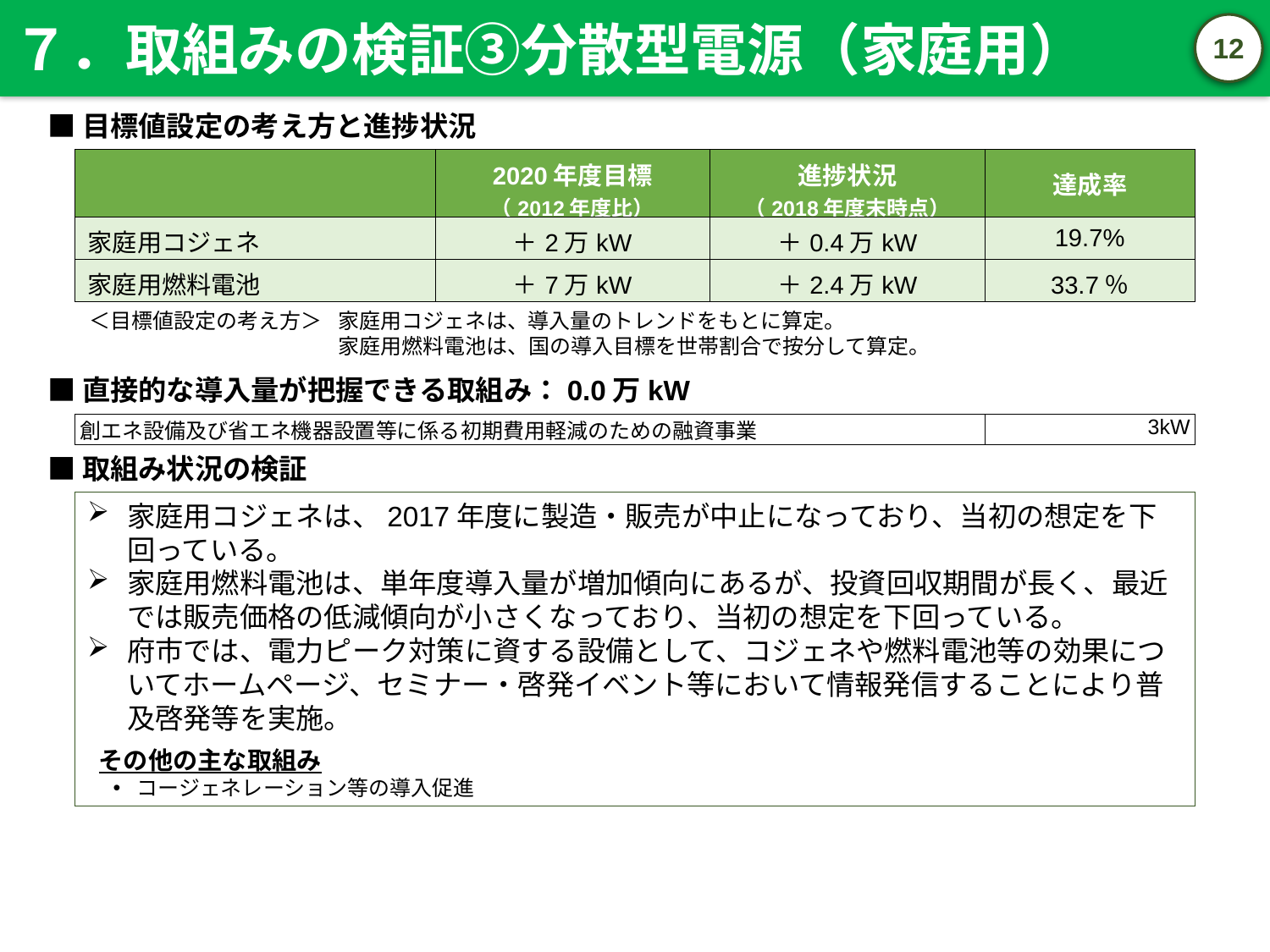

７．取組みの検証③分散型電源（家庭用）
12
■目標値設定の考え方と進捗状況
|  | 2020年度目標 （2012年度比） | 進捗状況 （2018年度末時点） | 達成率 |
| --- | --- | --- | --- |
| 家庭用コジェネ | ＋2万kW | ＋0.4万kW | 19.7% |
| 家庭用燃料電池 | ＋7万kW | ＋2.4万kW | 33.7％ |
＜目標値設定の考え方＞	家庭用コジェネは、導入量のトレンドをもとに算定。
家庭用燃料電池は、国の導入目標を世帯割合で按分して算定。
■直接的な導入量が把握できる取組み：0.0万kW
| 創エネ設備及び省エネ機器設置等に係る初期費用軽減のための融資事業 | 3kW |
| --- | --- |
■取組み状況の検証
家庭用コジェネは、2017年度に製造・販売が中止になっており、当初の想定を下回っている。
家庭用燃料電池は、単年度導入量が増加傾向にあるが、投資回収期間が長く、最近では販売価格の低減傾向が小さくなっており、当初の想定を下回っている。
府市では、電力ピーク対策に資する設備として、コジェネや燃料電池等の効果についてホームページ、セミナー・啓発イベント等において情報発信することにより普及啓発等を実施。
その他の主な取組み
コージェネレーション等の導入促進